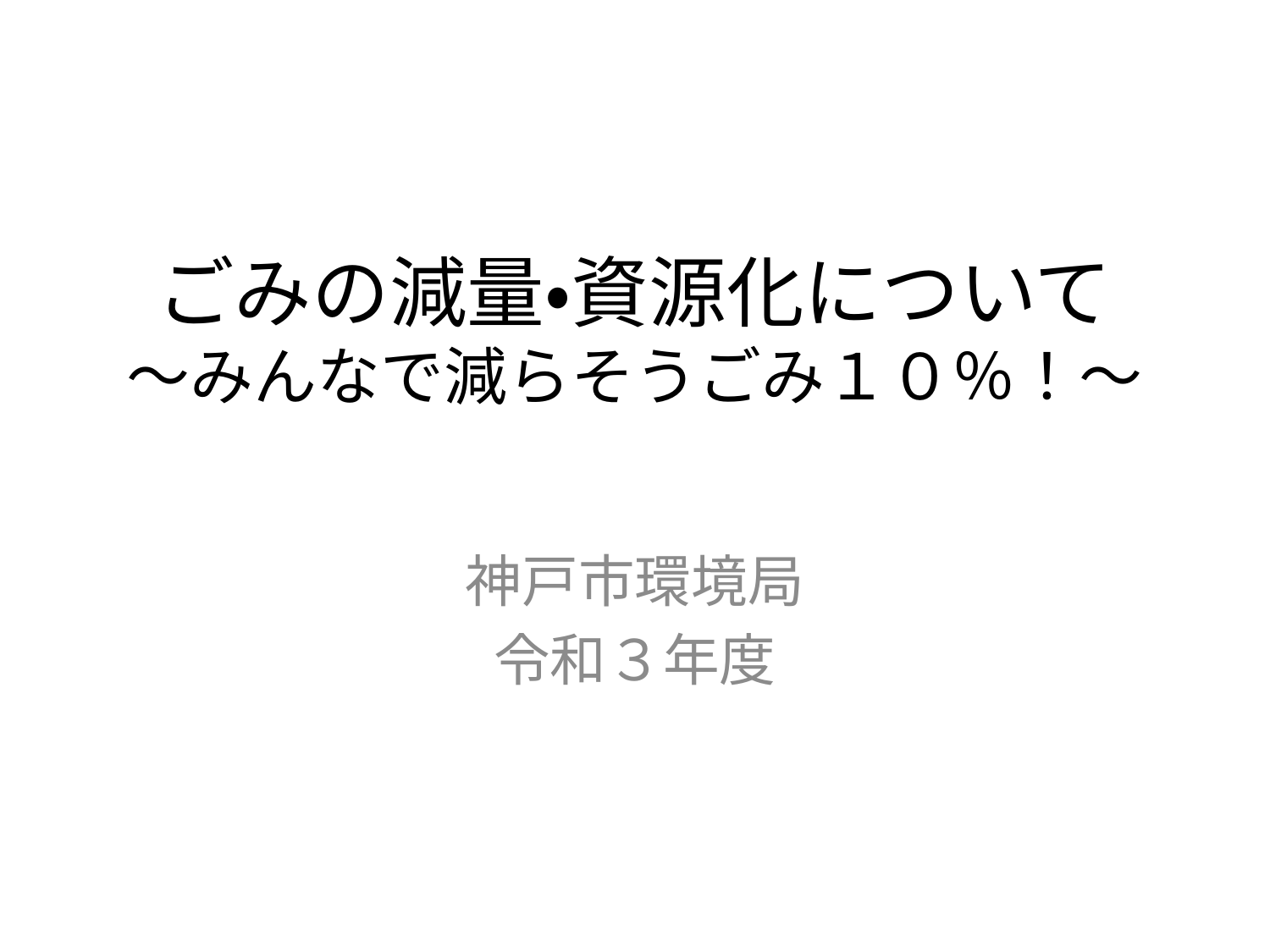

# ごみの減量・資源化について ～みんなで減らそうごみ１０％！～
神戸市環境局
令和３年度